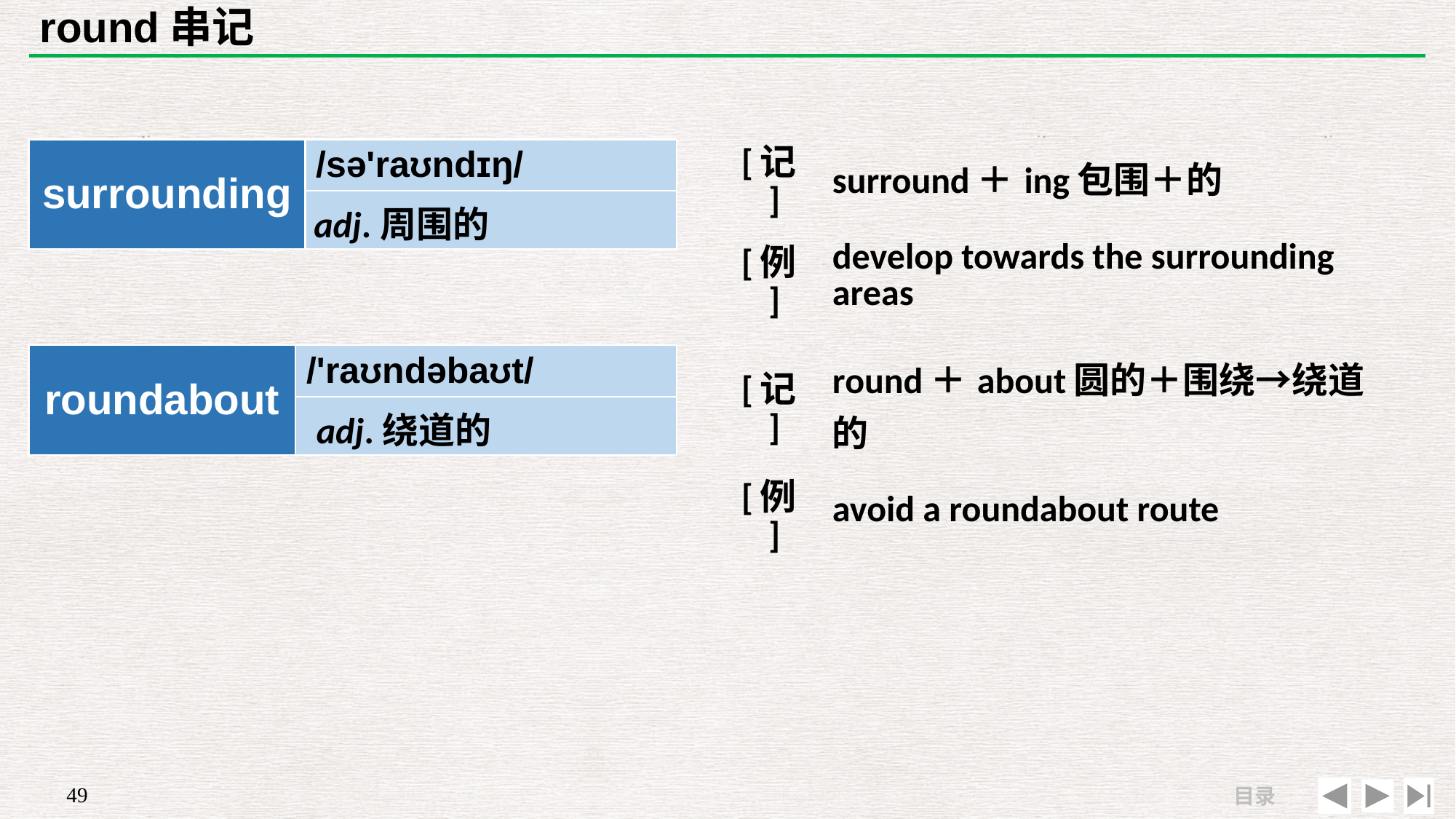

# round串记

| [记] | surround＋ing包围＋的 |
| --- | --- |
| [例] | develop towards the surrounding areas |
| surrounding | /sə'raʊndɪŋ/ |
| --- | --- |
|  |  |
adj.周围的
| roundabout | /'raʊndəbaʊt/ |
| --- | --- |
|  |  |
| [记] | round＋about圆的＋围绕→绕道的 |
| --- | --- |
| [例] | avoid a roundabout route |
adj.绕道的